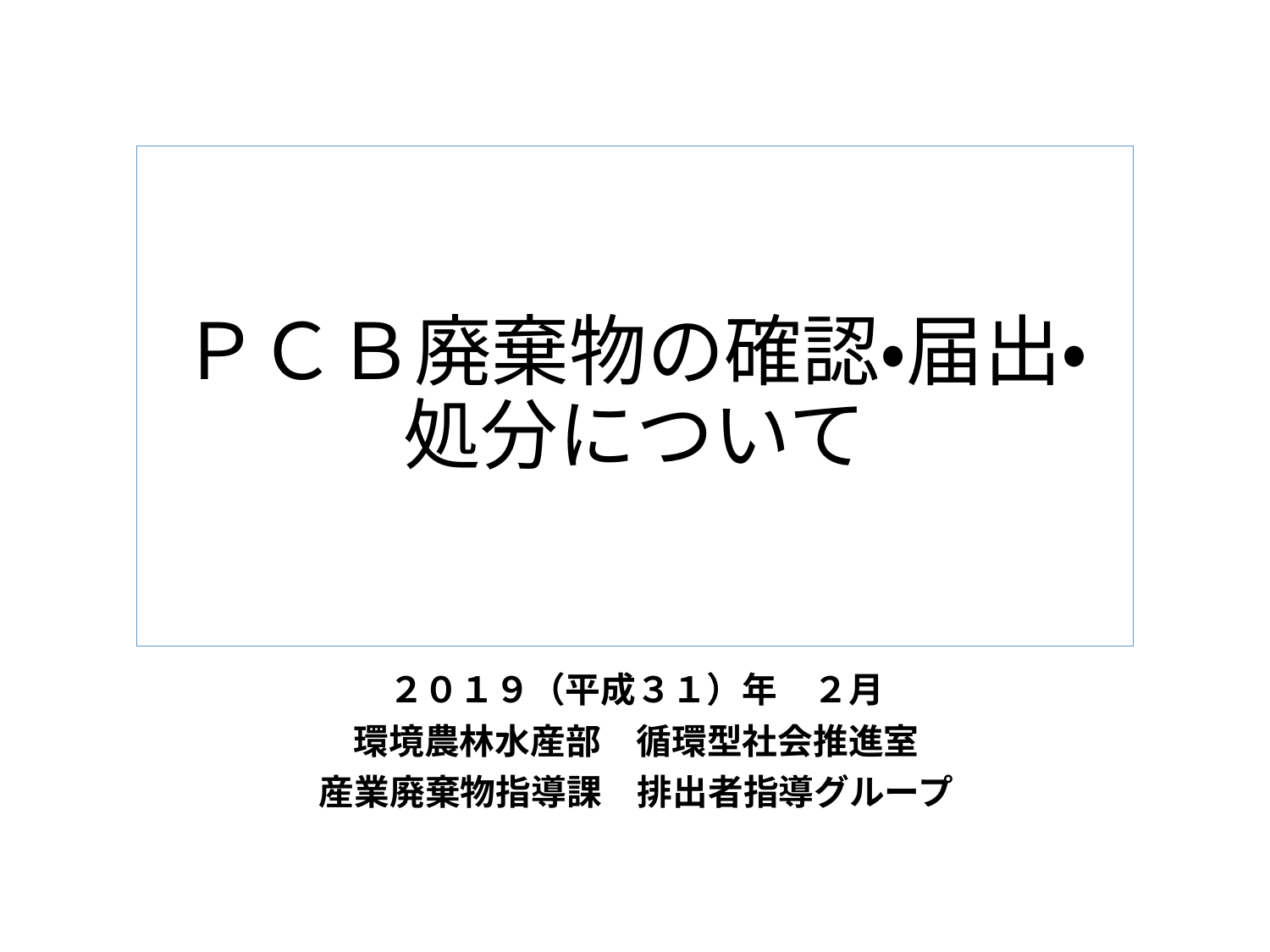

# ＰＣＢ廃棄物の確認・届出・ 処分について
２０１９（平成３１）年　２月
環境農林水産部　循環型社会推進室
産業廃棄物指導課　排出者指導グループ